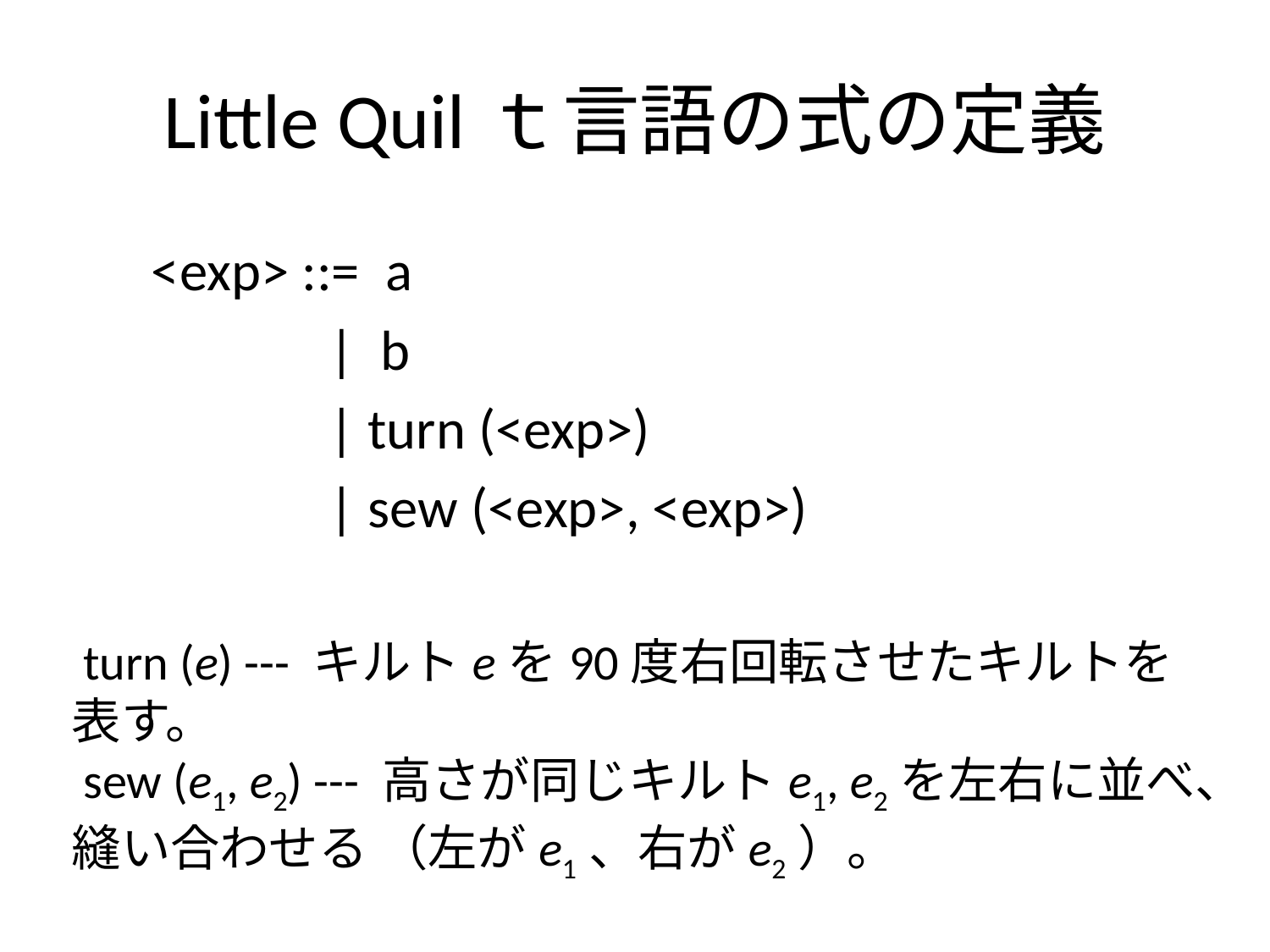

# Little Quilｔ言語の式の定義
<exp> ::=  a
              |  b
              | turn (<exp>)
              | sew (<exp>, <exp>)
 turn (e) --- キルトeを90度右回転させたキルトを表す。
 sew (e1, e2) --- 高さが同じキルトe1, e2を左右に並べ、縫い合わせる （左がe1、右がe2）。